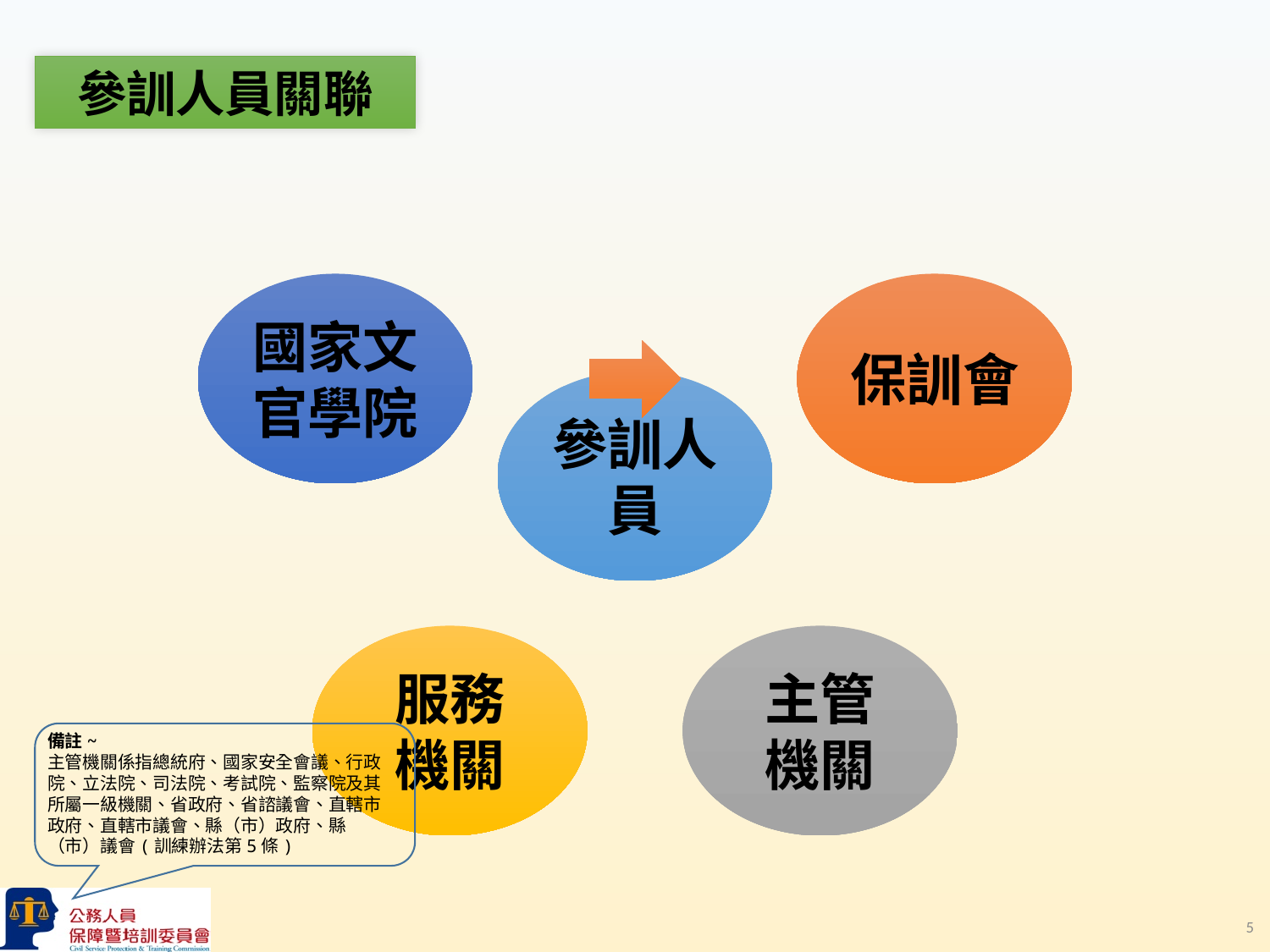

參訓人員關聯
參訓人員
保訓會
主管
機關
服務
機關
國家文官學院
備註~
主管機關係指總統府、國家安全會議、行政院、立法院、司法院、考試院、監察院及其所屬一級機關、省政府、省諮議會、直轄市政府、直轄市議會、縣（市）政府、縣（市）議會(訓練辦法第5條)

5